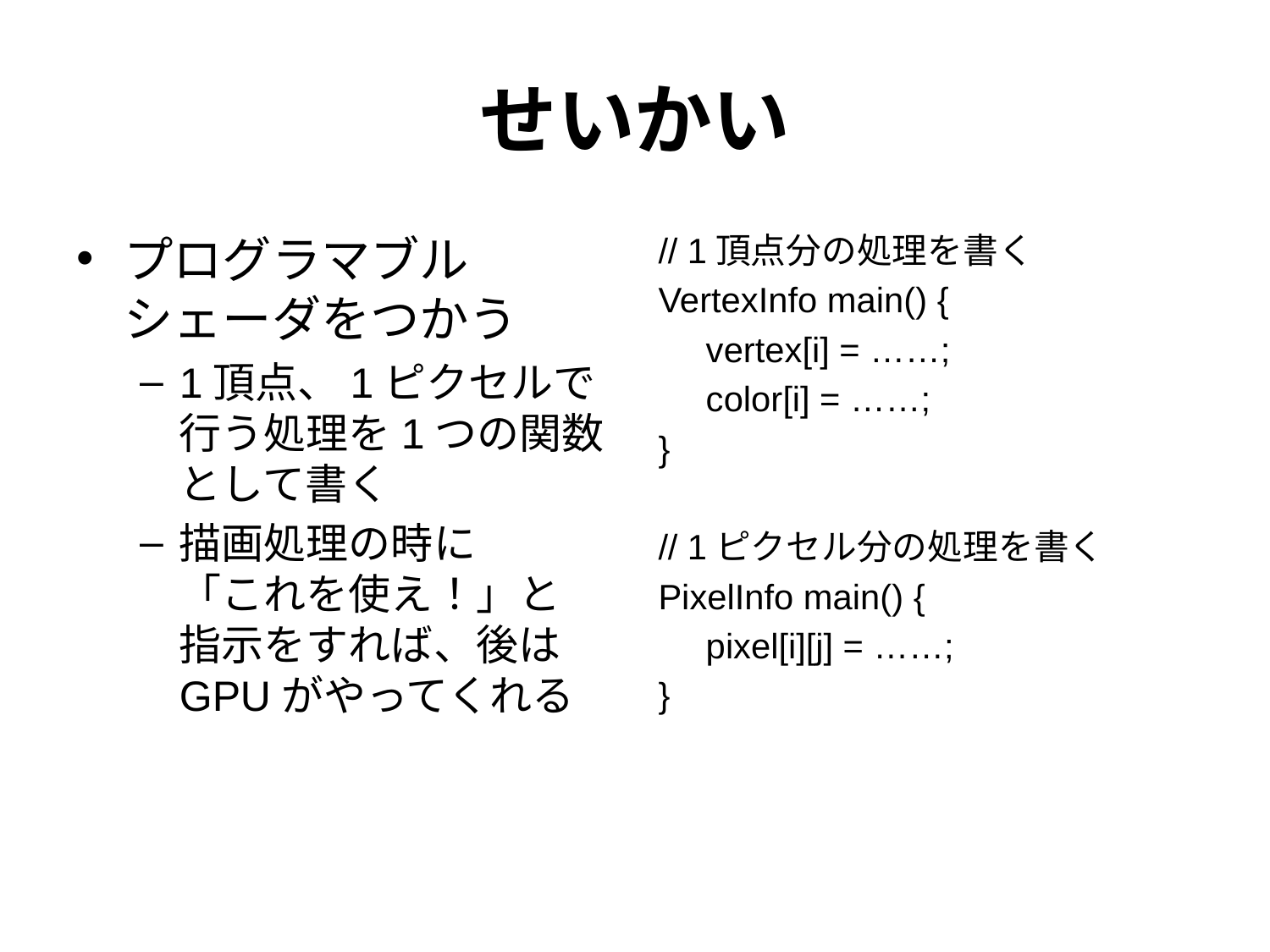

# せいかい
プログラマブル
シェーダをつかう
1頂点、1ピクセルで行う処理を1つの関数として書く
描画処理の時に
「これを使え！」と
指示をすれば、後はGPUがやってくれる
// 1頂点分の処理を書く
VertexInfo main() {
	vertex[i] = ……;
	color[i] = ……;
}

// 1ピクセル分の処理を書く
PixelInfo main() {
	pixel[i][j] = ……;
}